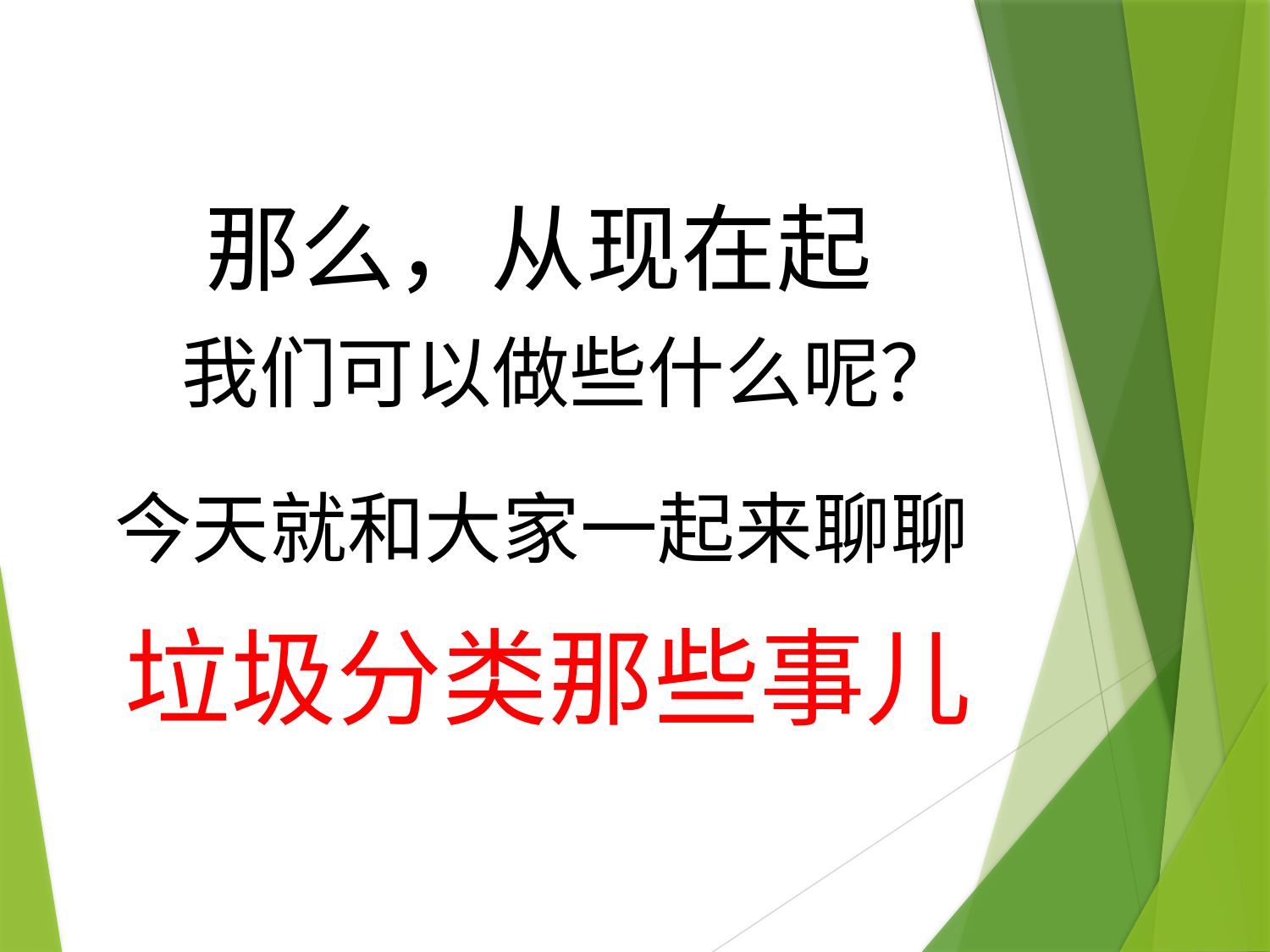

那么，从现在起
我们可以做些什么呢？
今天就和大家一起来聊聊
垃圾分类那些事儿